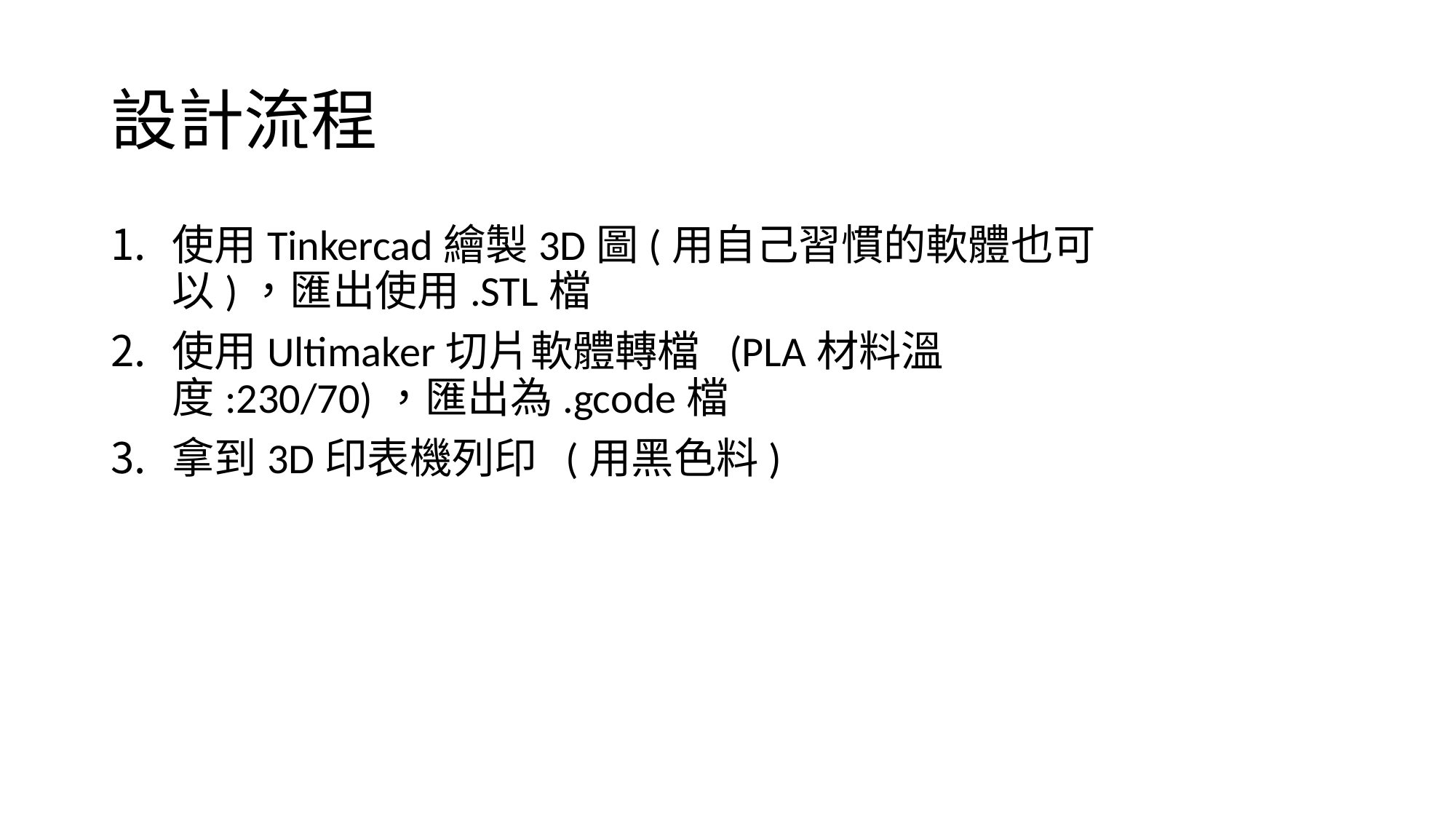

# 設計流程
使用Tinkercad繪製3D圖(用自己習慣的軟體也可以)，匯出使用.STL檔
使用Ultimaker切片軟體轉檔  (PLA材料溫度:230/70)，匯出為.gcode檔
拿到3D印表機列印  (用黑色料)